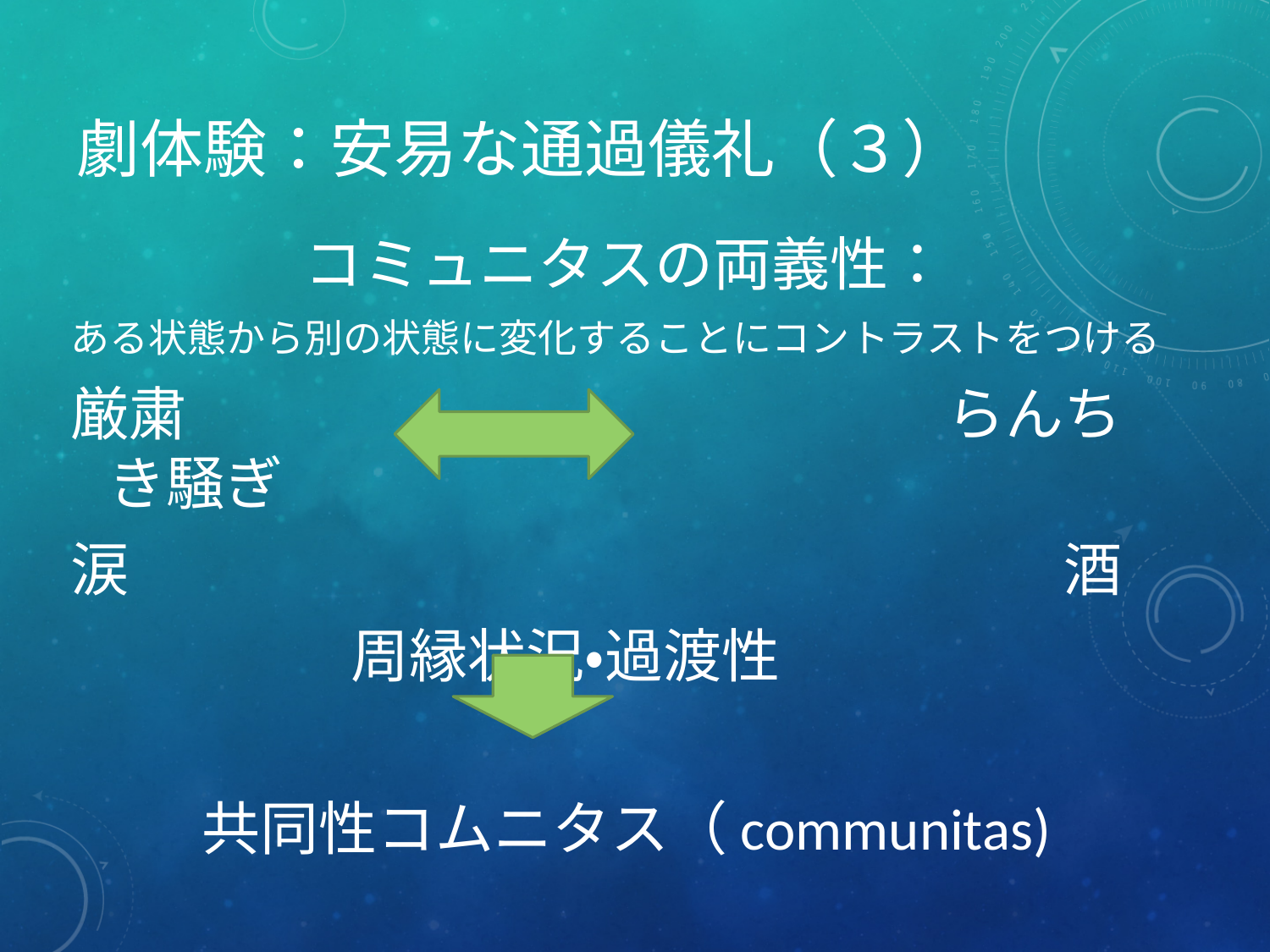

# 劇体験：安易な通過儀礼（３）
　　　　コミュニタスの両義性：
ある状態から別の状態に変化することにコントラストをつける
厳粛　　　　　　　　　　　　　らんちき騒ぎ
涙　　　　　　　　　　　　　　　　酒
　        　　周縁状況・過渡性

         共同性コムニタス（communitas)